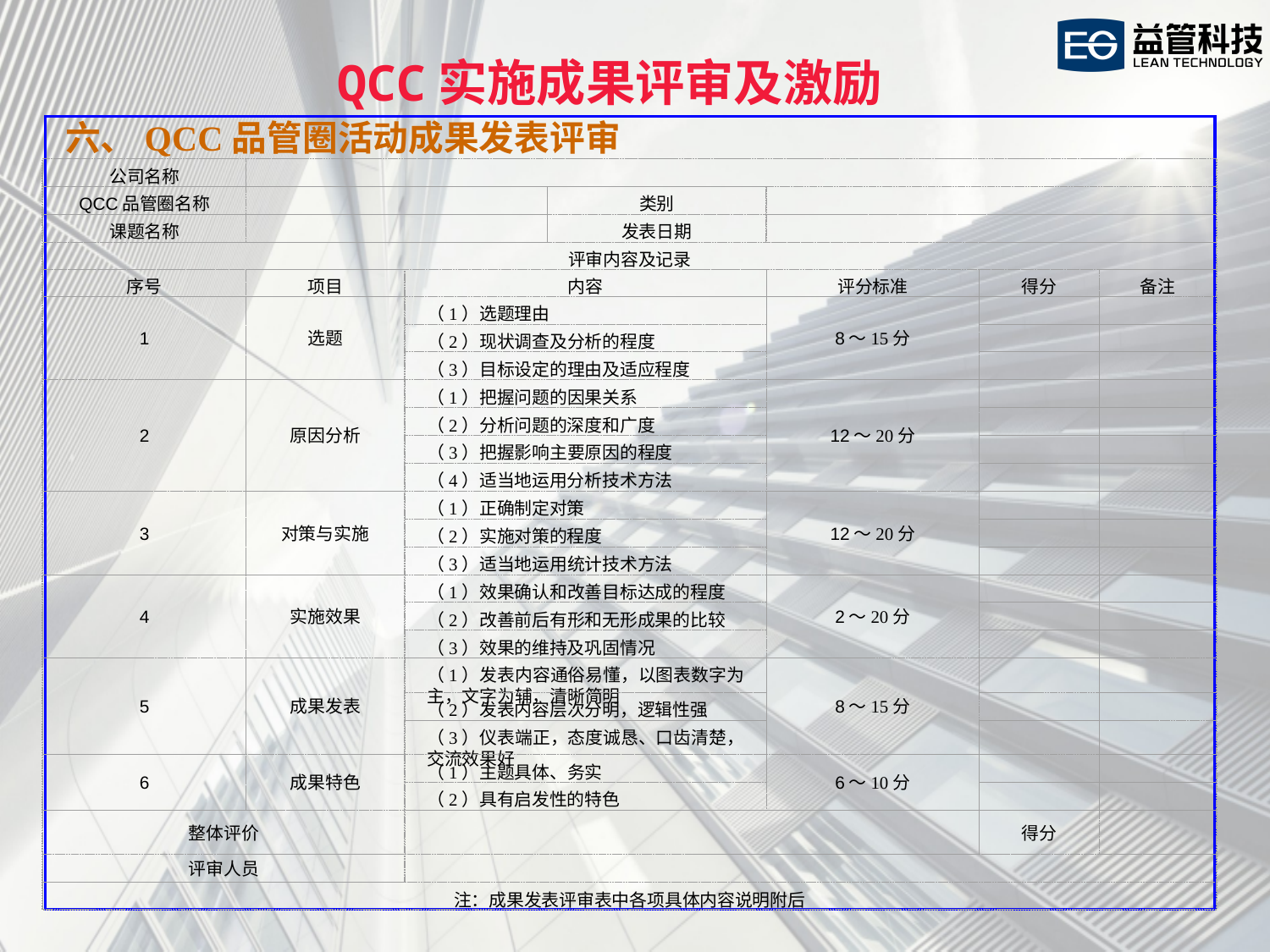

QCC实施成果评审及激励
六、QCC品管圈活动成果发表评审

公司名称

QCC品管圈名称

类别

课题名称

发表日期

评审内容及记录

序号

项目

内容

评分标准

得分

备注

1

选题

（1）选题理由

8～15分

（2）现状调查及分析的程度

（3）目标设定的理由及适应程度

2

原因分析

（1）把握问题的因果关系

12～20分

（2）分析问题的深度和广度

（3）把握影响主要原因的程度

（4）适当地运用分析技术方法

3

对策与实施

（1）正确制定对策

12～20分

（2）实施对策的程度

（3）适当地运用统计技术方法

4

实施效果

（1）效果确认和改善目标达成的程度

2～20分

（2）改善前后有形和无形成果的比较

（3）效果的维持及巩固情况

5

成果发表

（1）发表内容通俗易懂，以图表数字为主，文字为辅，清晰简明

8～15分

（2）发表内容层次分明，逻辑性强

（3）仪表端正，态度诚恳、口齿清楚，交流效果好

6

成果特色

（1）主题具体、务实

6～10分

（2）具有启发性的特色

整体评价

得分

评审人员

注：成果发表评审表中各项具体内容说明附后